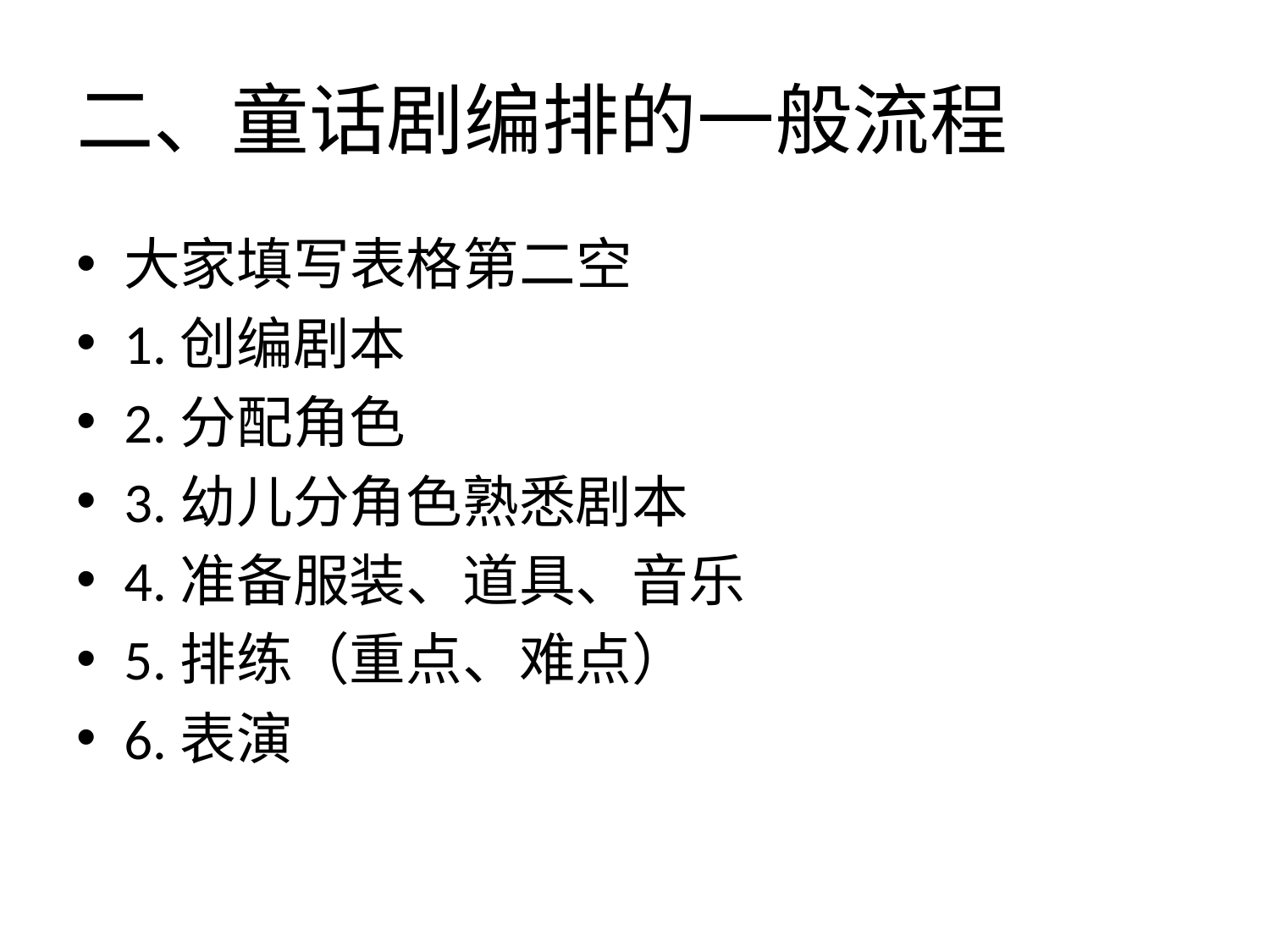

# 二、童话剧编排的一般流程
大家填写表格第二空
1.创编剧本
2.分配角色
3.幼儿分角色熟悉剧本
4.准备服装、道具、音乐
5.排练（重点、难点）
6.表演